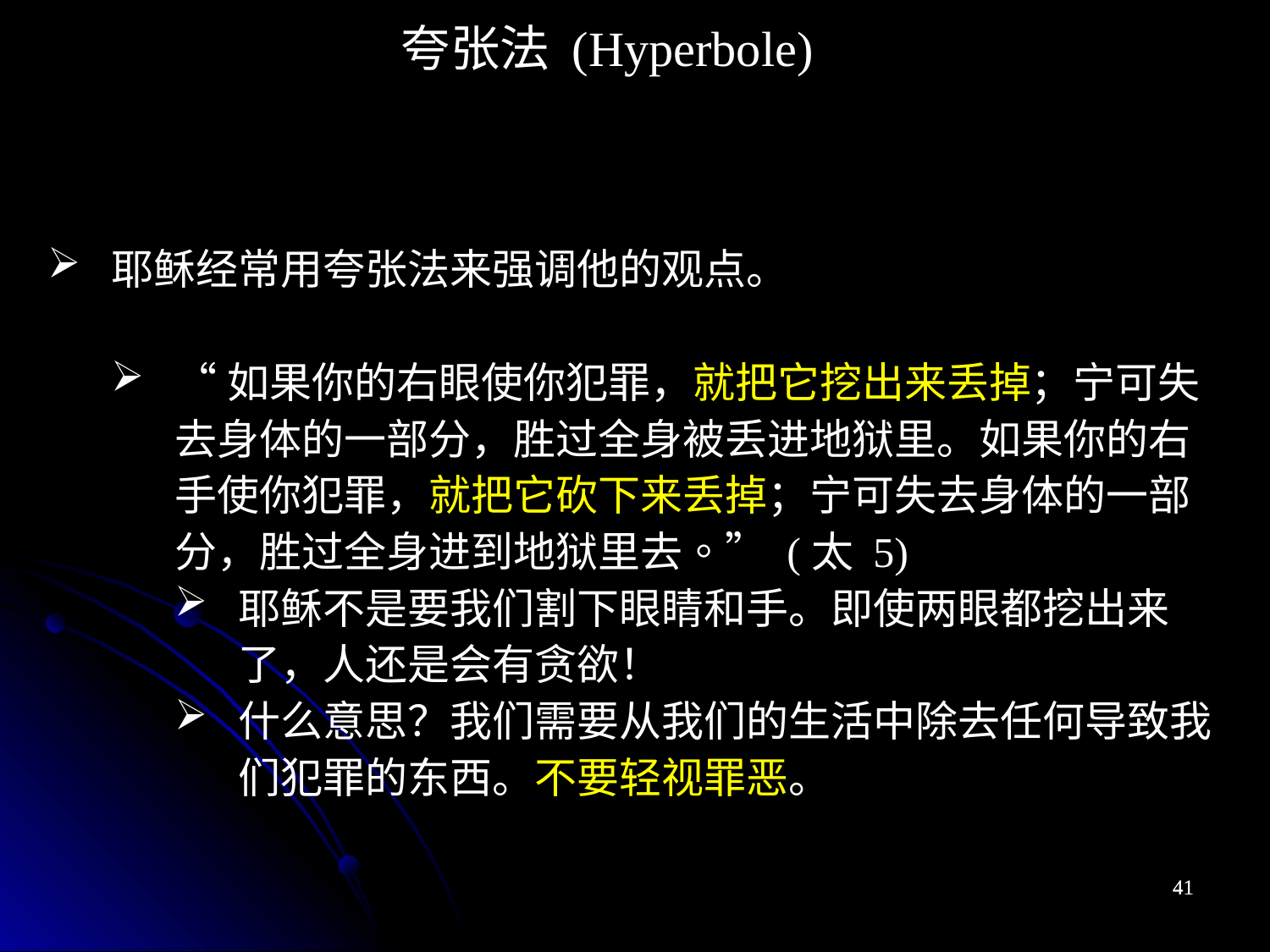

夸张法 (Hyperbole)
耶稣经常用夸张法来强调他的观点。

“如果你的右眼使你犯罪，就把它挖出来丢掉；宁可失去身体的一部分，胜过全身被丢进地狱里。如果你的右手使你犯罪，就把它砍下来丢掉；宁可失去身体的一部分，胜过全身进到地狱里去。” (太 5)
耶稣不是要我们割下眼睛和手。即使两眼都挖出来了，人还是会有贪欲！
什么意思？我们需要从我们的生活中除去任何导致我们犯罪的东西。不要轻视罪恶。
41
41